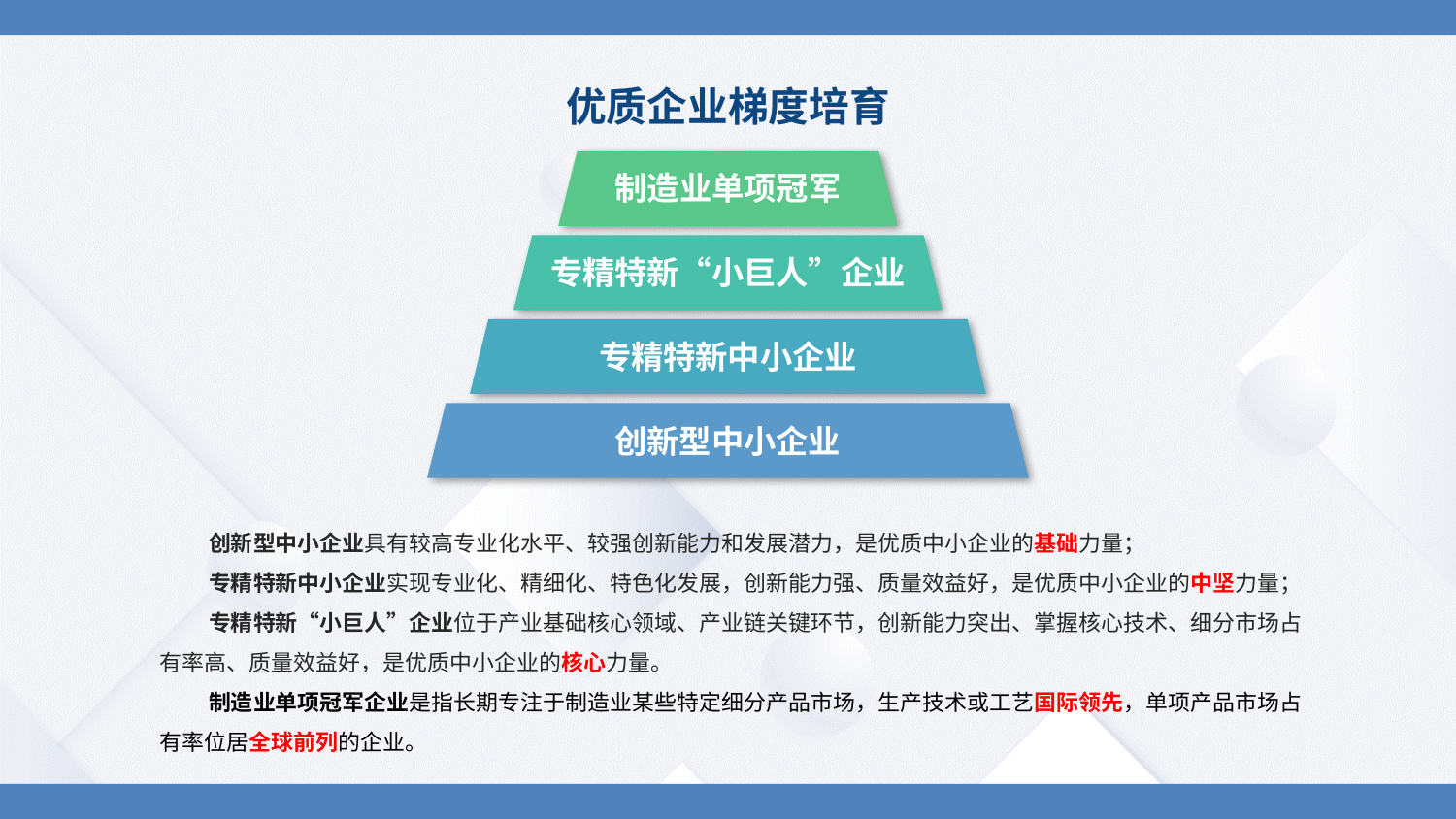

优质企业梯度培育

制造业单项冠军

专精特新“小巨人”企业

专精特新中小企业

创新型中小企业
创新型中小企业具有较高专业化水平、较强创新能力和发展潜力，是优质中小企业的基础力量；
专精特新中小企业实现专业化、精细化、特色化发展，创新能力强、质量效益好，是优质中小企业的中坚力量；
专精特新“小巨人”企业位于产业基础核心领域、产业链关键环节，创新能力突出、掌握核心技术、细分市场占有率高、质量效益好，是优质中小企业的核心力量。
制造业单项冠军企业是指长期专注于制造业某些特定细分产品市场，生产技术或工艺国际领先，单项产品市场占有率位居全球前列的企业。